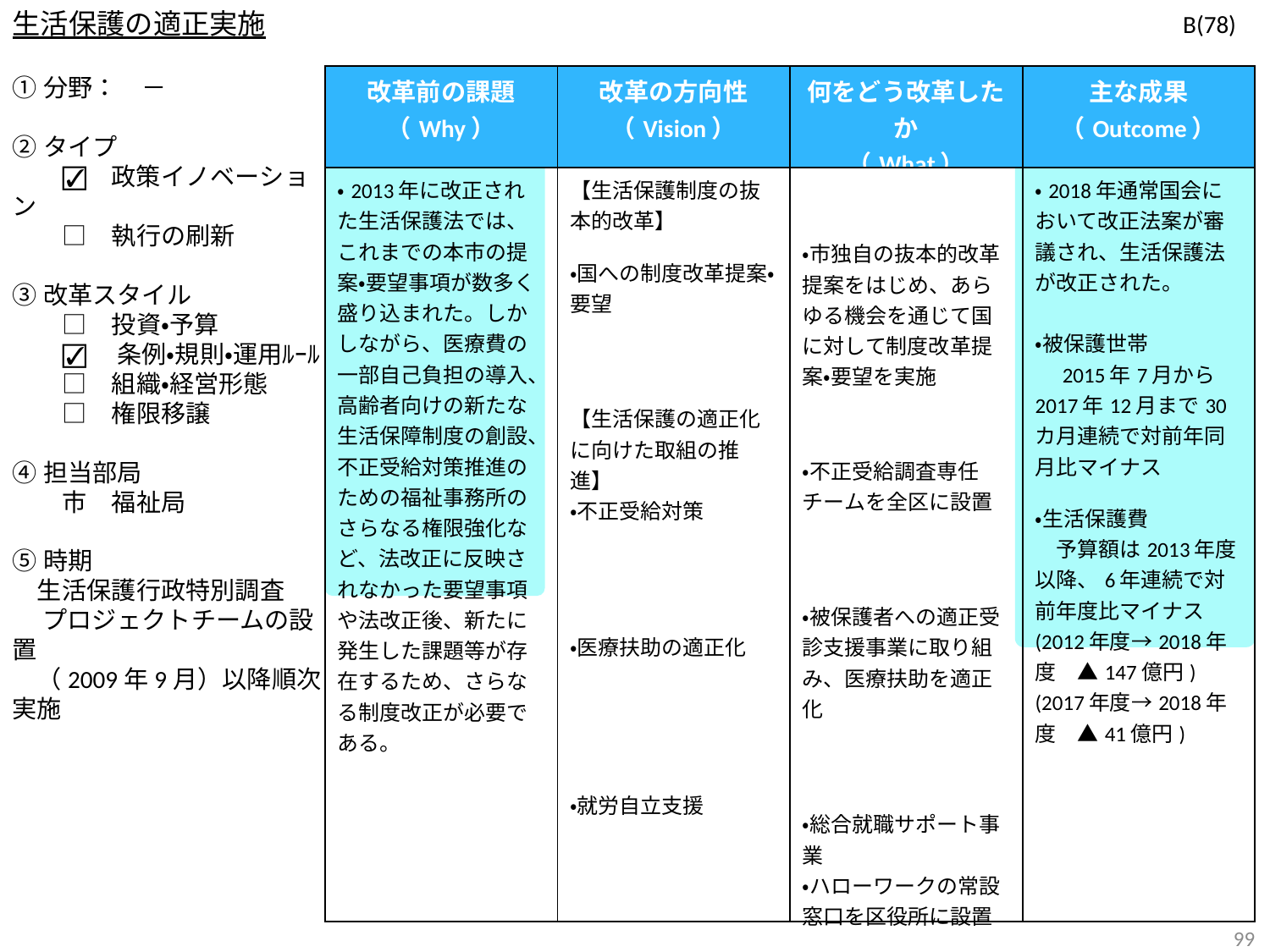

生活保護の適正実施
B(78)
①分野：　－

②タイプ
　　☑　政策イノベーション
　　□　執行の刷新

③改革スタイル
　　□　投資・予算
　　☑ 　条例・規則・運用ﾙｰﾙ
　　□　組織・経営形態
　　□　権限移譲

④担当部局
　　市　福祉局

⑤時期
　生活保護行政特別調査
　 プロジェクトチームの設置
　（2009年9月）以降順次実施
| 改革前の課題 （Why） | 改革の方向性 （Vision） | 何をどう改革したか （What） | 主な成果 （Outcome） |
| --- | --- | --- | --- |
| ・2013年に改正された生活保護法では、これまでの本市の提案・要望事項が数多く盛り込まれた。しかしながら、医療費の一部自己負担の導入、高齢者向けの新たな生活保障制度の創設、不正受給対策推進のための福祉事務所のさらなる権限強化など、法改正に反映されなかった要望事項や法改正後、新たに発生した課題等が存在するため、さらなる制度改正が必要である。 | 【生活保護制度の抜本的改革】 ・国への制度改革提案・要望 【生活保護の適正化に向けた取組の推進】 ・不正受給対策 ・医療扶助の適正化 ・就労自立支援 | ・市独自の抜本的改革提案をはじめ、あらゆる機会を通じて国に対して制度改革提案・要望を実施 ・不正受給調査専任チームを全区に設置 ・被保護者への適正受診支援事業に取り組み、医療扶助を適正化 ・総合就職サポート事業 ・ハローワークの常設窓口を区役所に設置 | ・2018年通常国会において改正法案が審議され、生活保護法が改正された。 　 ・被保護世帯 　2015年7月から2017年12月まで30カ月連続で対前年同月比マイナス ・生活保護費 　予算額は2013年度以降、6年連続で対前年度比マイナス (2012年度→2018年度　▲147億円) (2017年度→2018年度　▲41億円) |

99